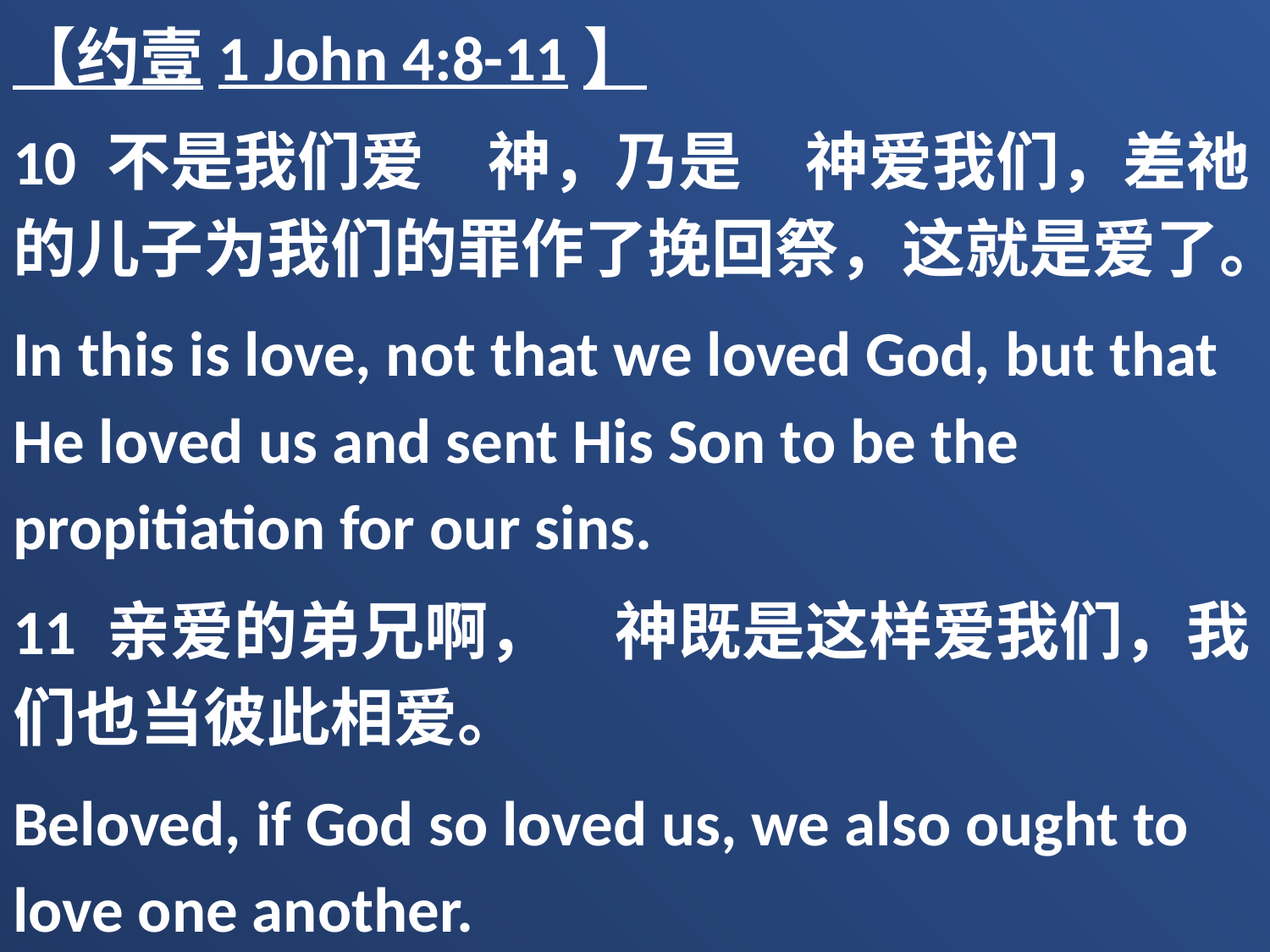

【约壹1 John 4:8-11】
10 不是我们爱　神，乃是　神爱我们，差祂的儿子为我们的罪作了挽回祭，这就是爱了。
In this is love, not that we loved God, but that He loved us and sent His Son to be the propitiation for our sins.
11 亲爱的弟兄啊，　神既是这样爱我们，我们也当彼此相爱。
Beloved, if God so loved us, we also ought to love one another.